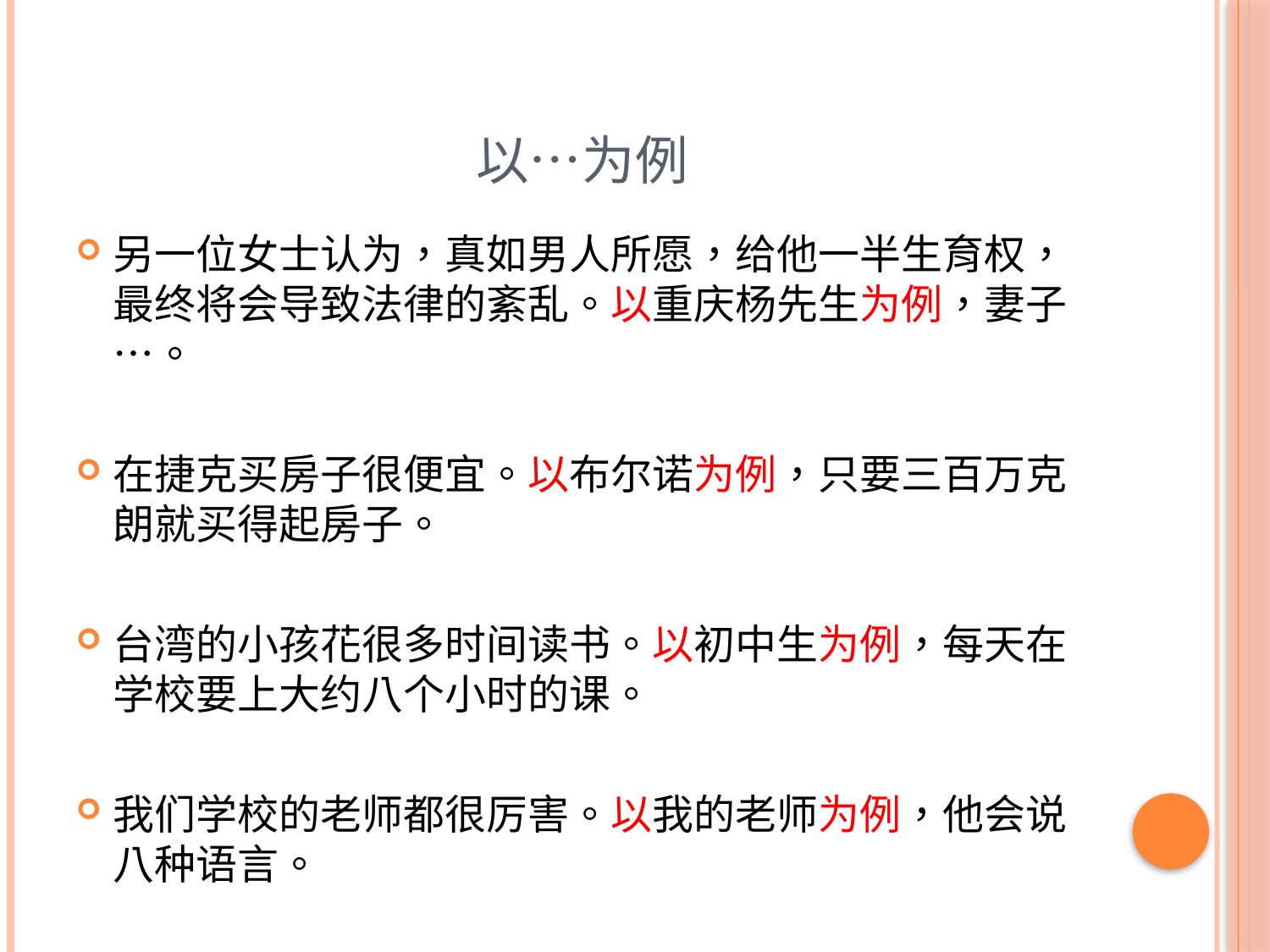

# 以…为例
另一位女士认为，真如男人所愿，给他一半生育权，最终将会导致法律的紊乱。以重庆杨先生为例，妻子…。

在捷克买房子很便宜。以布尔诺为例，只要三百万克朗就买得起房子。

台湾的小孩花很多时间读书。以初中生为例，每天在学校要上大约八个小时的课。

我们学校的老师都很厉害。以我的老师为例，他会说八种语言。